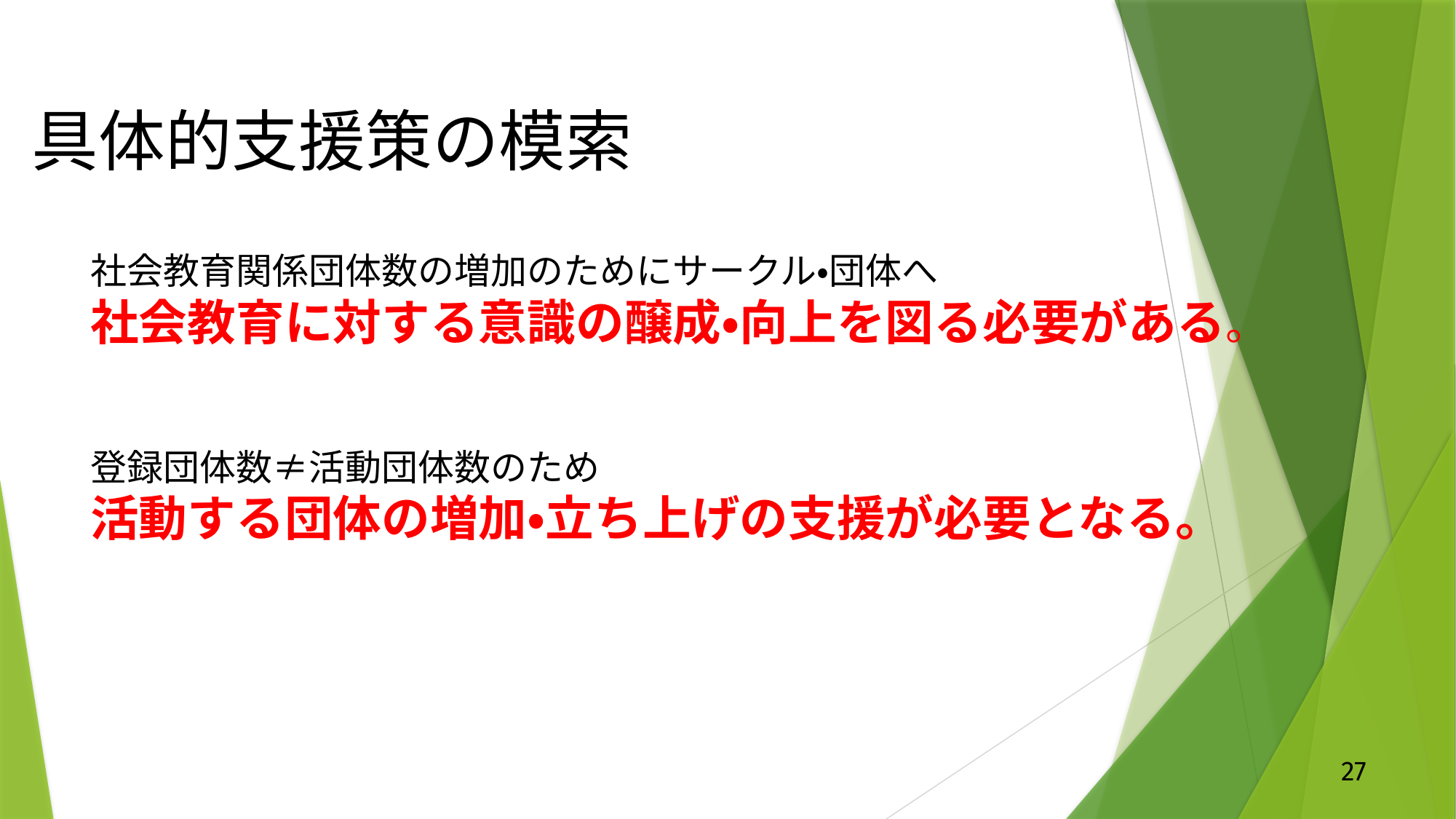

具体的支援策の模索
社会教育関係団体数の増加のためにサークル・団体へ
社会教育に対する意識の醸成・向上を図る必要がある。
登録団体数≠活動団体数のため
活動する団体の増加・立ち上げの支援が必要となる。